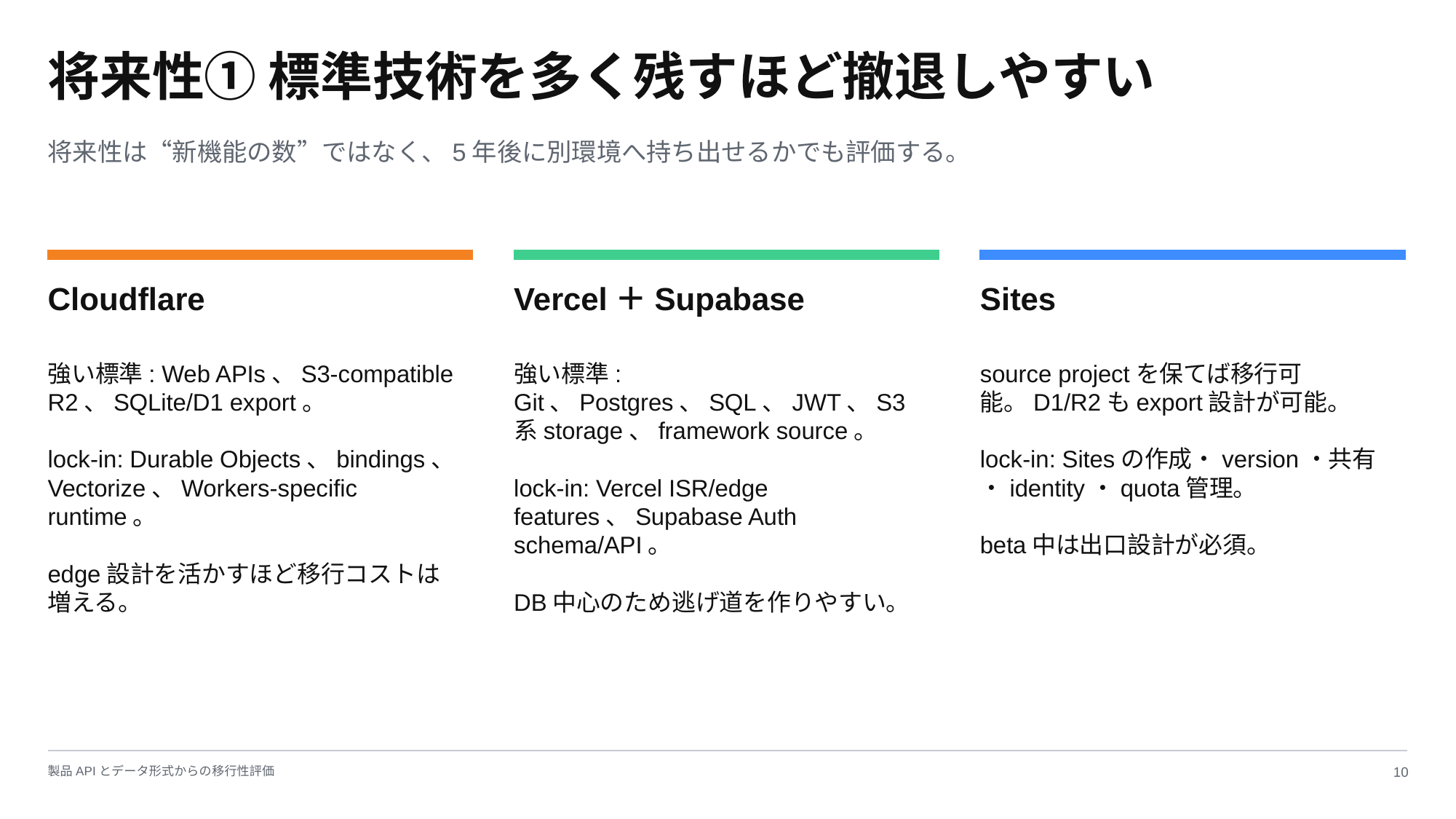

将来性① 標準技術を多く残すほど撤退しやすい
将来性は“新機能の数”ではなく、5年後に別環境へ持ち出せるかでも評価する。

Cloudflare
Vercel＋Supabase
Sites
強い標準: Web APIs、S3-compatible R2、SQLite/D1 export。

lock-in: Durable Objects、bindings、Vectorize、Workers-specific runtime。

edge設計を活かすほど移行コストは増える。
強い標準: Git、Postgres、SQL、JWT、S3系storage、framework source。

lock-in: Vercel ISR/edge features、Supabase Auth schema/API。

DB中心のため逃げ道を作りやすい。
source projectを保てば移行可能。D1/R2もexport設計が可能。

lock-in: Sitesの作成・version・共有・identity・quota管理。

beta中は出口設計が必須。
製品APIとデータ形式からの移行性評価
10